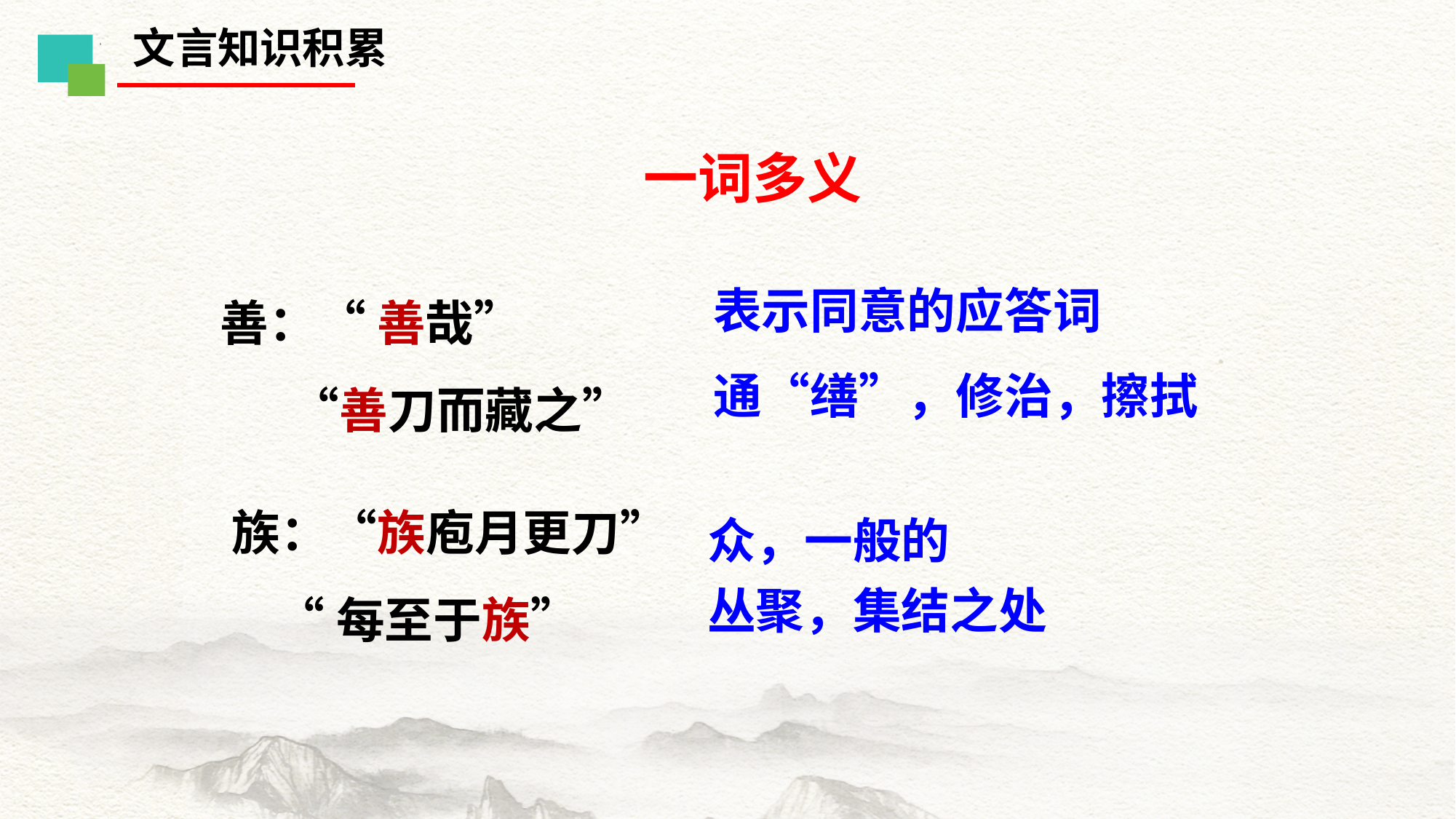

文言知识积累

一词多义
善：“ 善哉”
　  “善刀而藏之”
表示同意的应答词
通“缮”，修治，擦拭
族：“族庖月更刀”
    “每至于族”
众，一般的
丛聚，集结之处